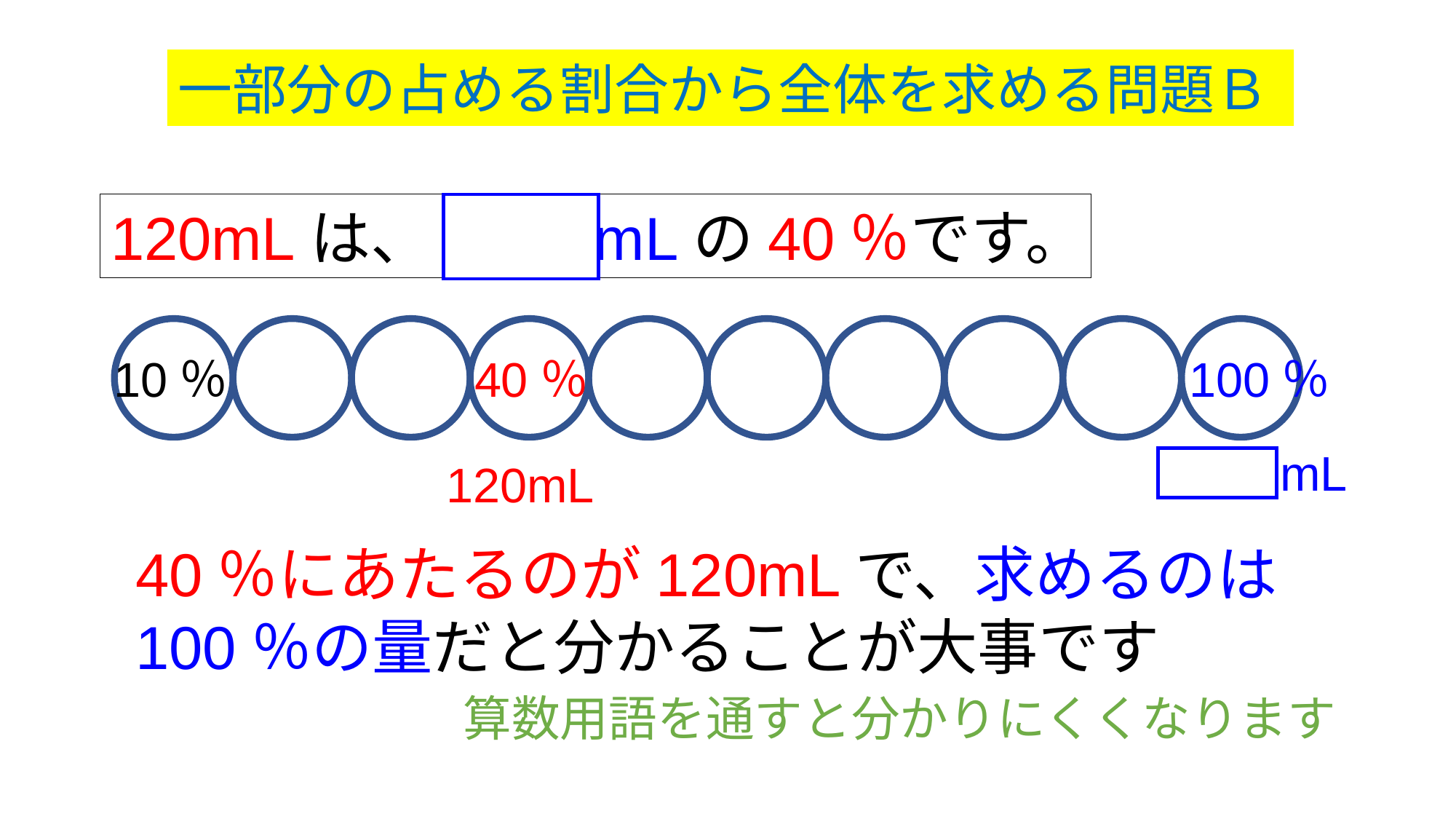

一部分の占める割合から全体を求める問題Ｂ
120mLは、　　  mLの40％です。

10％
40％
100％
mL

120mL
40％にあたるのが120mLで、求めるのは100％の量だと分かることが大事です
　　　　　　算数用語を通すと分かりにくくなります